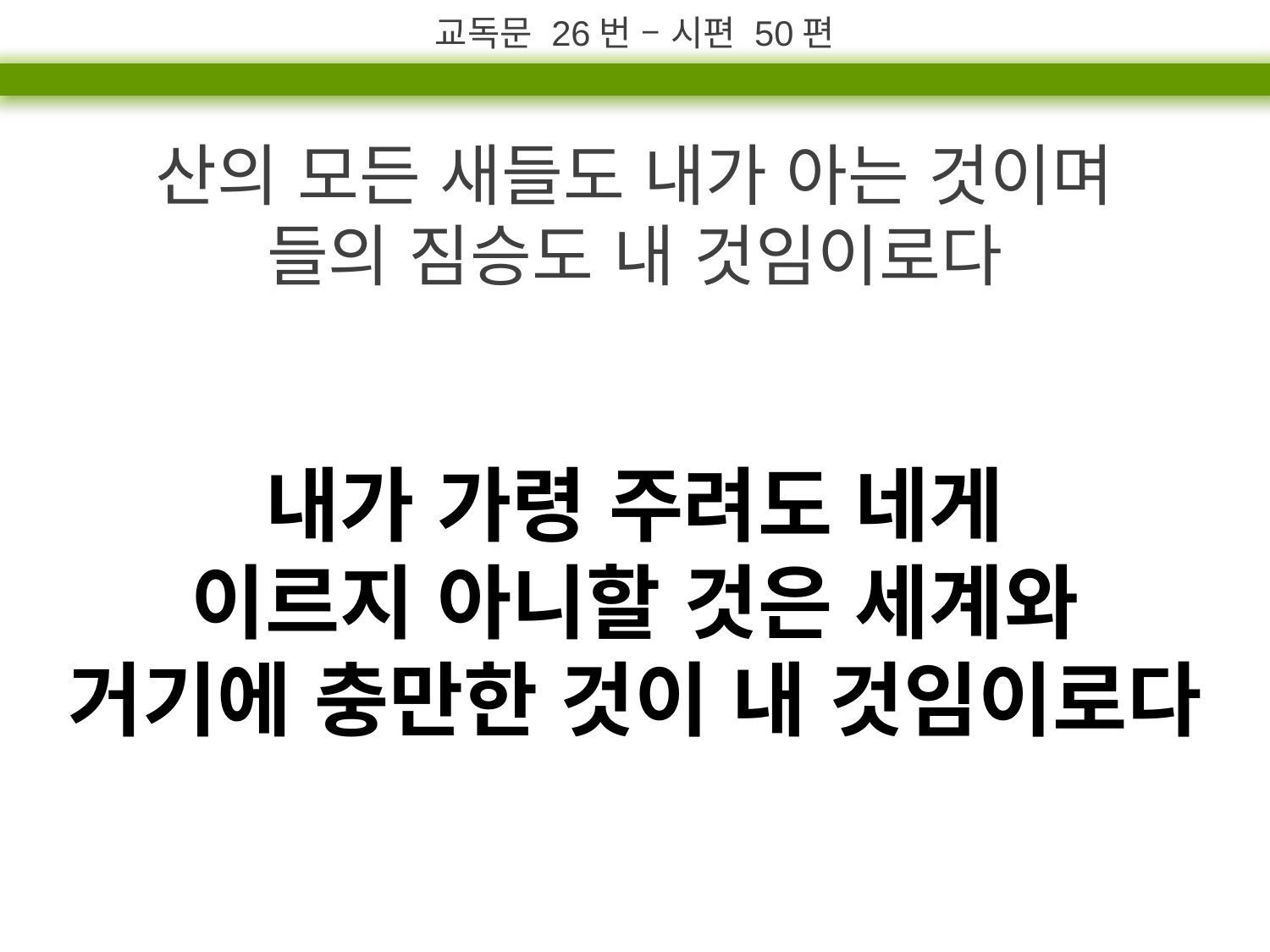

교독문 26번 – 시편 50편

산의 모든 새들도 내가 아는 것이며
들의 짐승도 내 것임이로다
내가 가령 주려도 네게
이르지 아니할 것은 세계와
거기에 충만한 것이 내 것임이로다